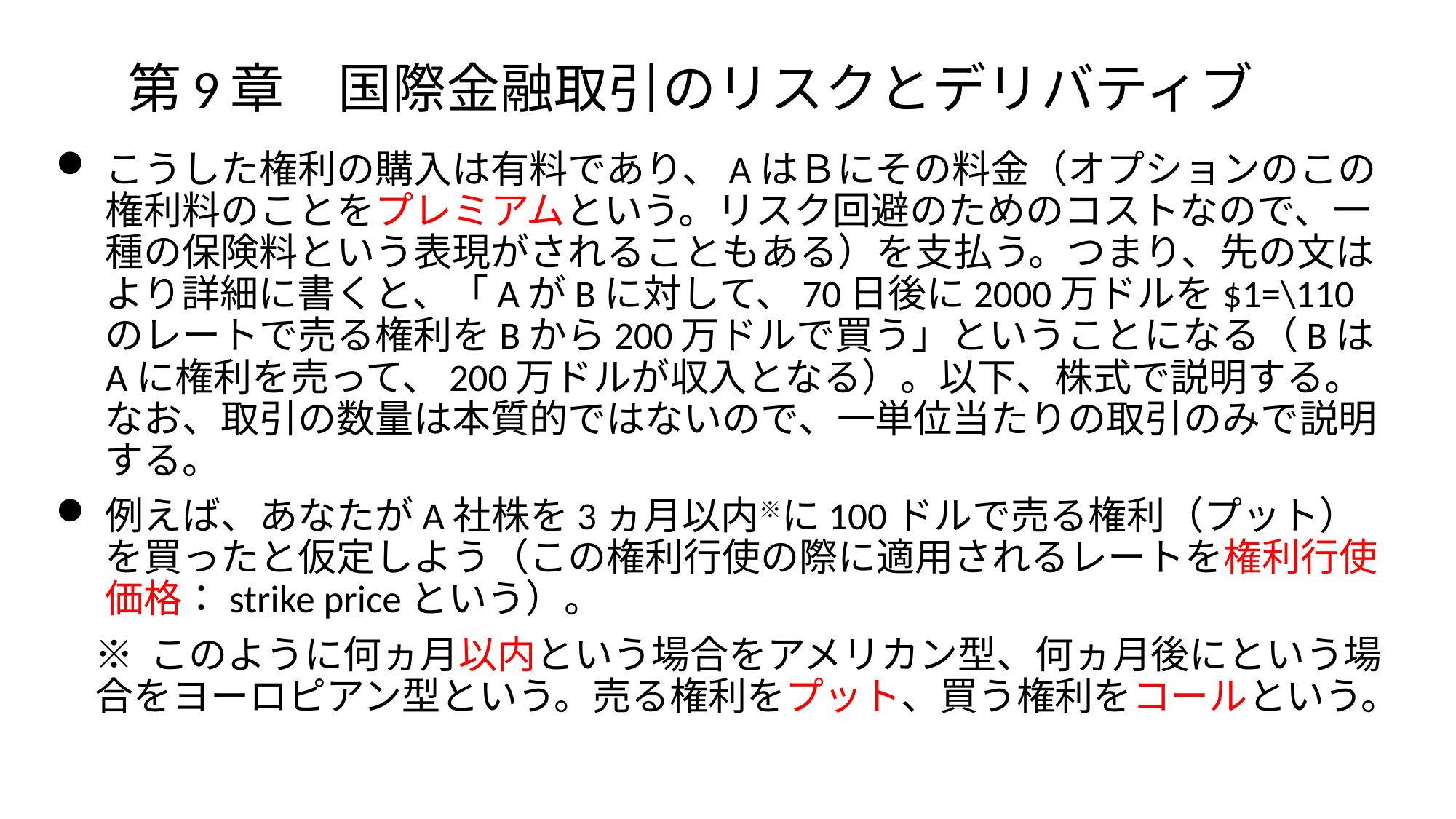

# 第9章　国際金融取引のリスクとデリバティブ
こうした権利の購入は有料であり、AはＢにその料金（オプションのこの権利料のことをプレミアムという。リスク回避のためのコストなので、一種の保険料という表現がされることもある）を支払う。つまり、先の文はより詳細に書くと、「AがBに対して、70日後に2000万ドルを$1=\110のレートで売る権利をBから200万ドルで買う」ということになる（BはAに権利を売って、200万ドルが収入となる）。以下、株式で説明する。なお、取引の数量は本質的ではないので、一単位当たりの取引のみで説明する。
例えば、あなたがA社株を3ヵ月以内※に100ドルで売る権利（プット）を買ったと仮定しよう（この権利行使の際に適用されるレートを権利行使価格：strike priceという）。
※ このように何ヵ月以内という場合をアメリカン型、何ヵ月後にという場合をヨーロピアン型という。売る権利をプット、買う権利をコールという。